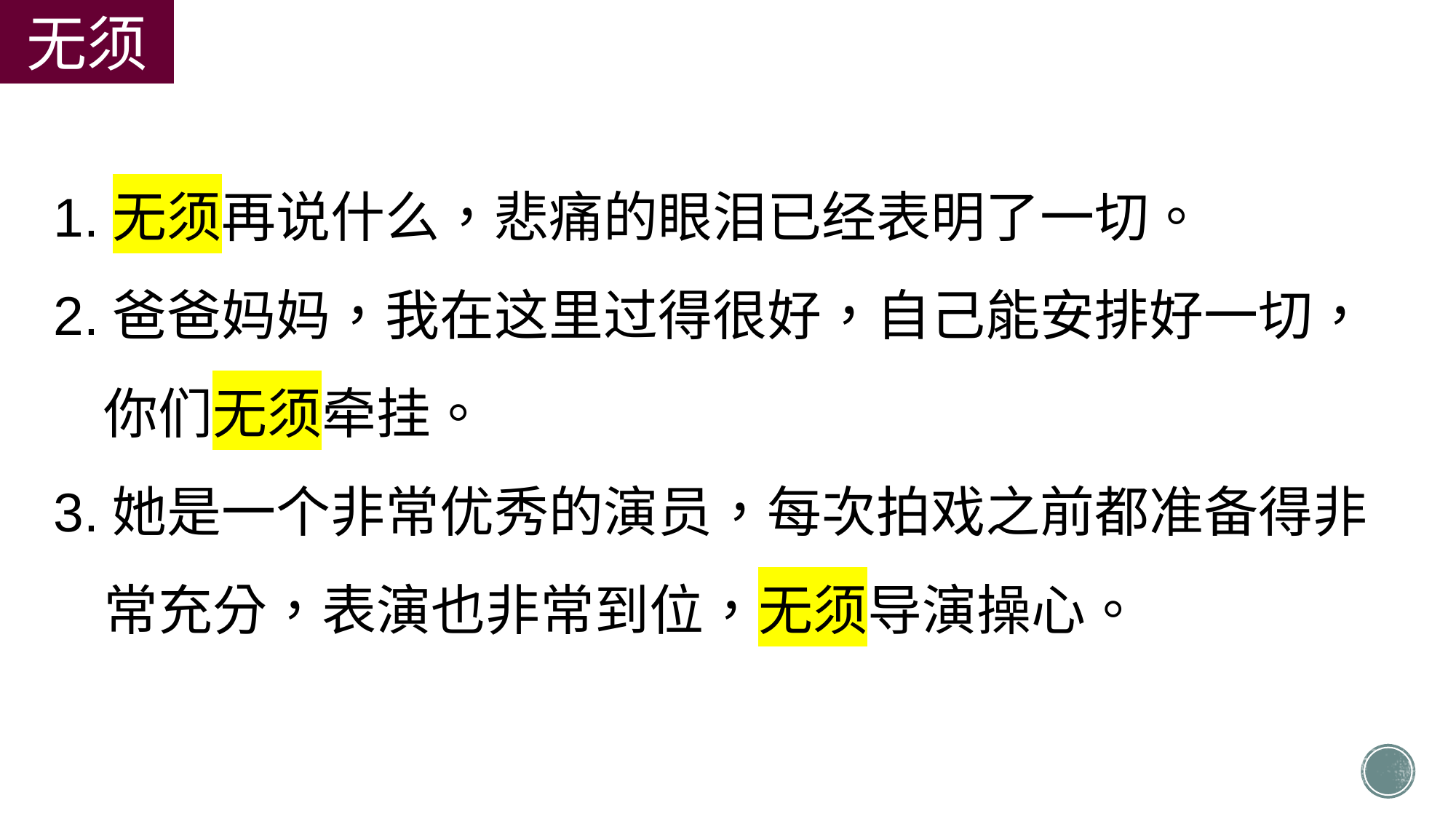

无须
1.无须再说什么，悲痛的眼泪已经表明了一切。
2.爸爸妈妈，我在这里过得很好，自己能安排好一切，
   你们无须牵挂。
3.她是一个非常优秀的演员，每次拍戏之前都准备得非
   常充分，表演也非常到位，无须导演操心。